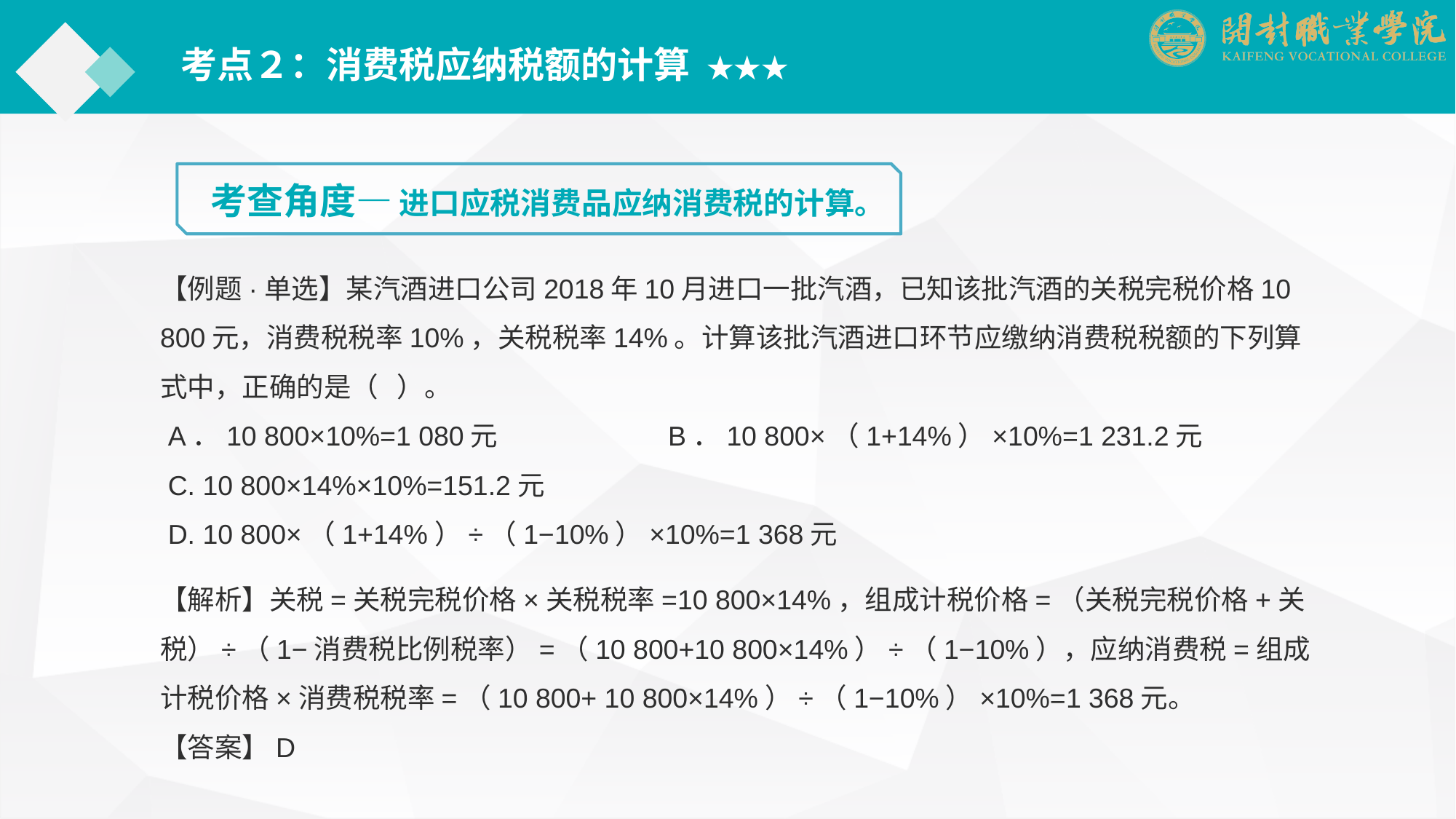

考点２：消费税应纳税额的计算  ★★★

考查角度— 进口应税消费品应纳消费税的计算。
【例题·单选】某汽酒进口公司2018年10月进口一批汽酒，已知该批汽酒的关税完税价格10 800元，消费税税率10%，关税税率14%。计算该批汽酒进口环节应缴纳消费税税额的下列算式中，正确的是（   ）。
 A．10 800×10%=1 080元　　　　　　B．10 800×（1+14%）×10%=1 231.2元
 C. 10 800×14%×10%=151.2元
 D. 10 800×（1+14%）÷（1−10%）×10%=1 368元
【解析】关税=关税完税价格×关税税率=10 800×14%，组成计税价格=（关税完税价格+关税）÷（1−消费税比例税率）=（10 800+10 800×14%）÷（1−10%），应纳消费税=组成计税价格×消费税税率=（10 800+ 10 800×14%）÷（1−10%）×10%=1 368元。
【答案】D